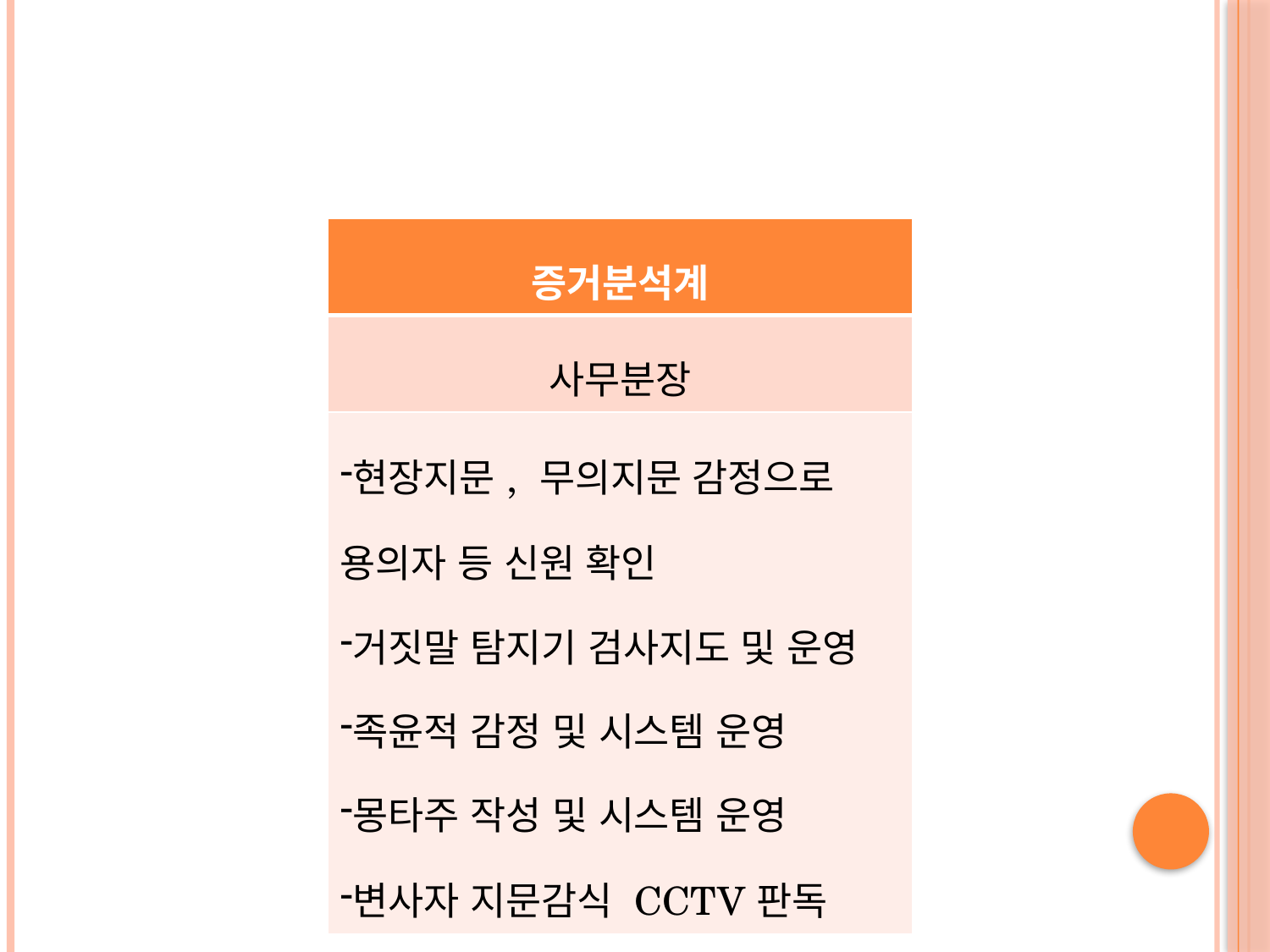

#
| 증거분석계 |
| --- |
| 사무분장 |
| 현장지문, 무의지문 감정으로 용의자 등 신원 확인 거짓말 탐지기 검사지도 및 운영 족윤적 감정 및 시스템 운영 몽타주 작성 및 시스템 운영 변사자 지문감식 CCTV판독 |